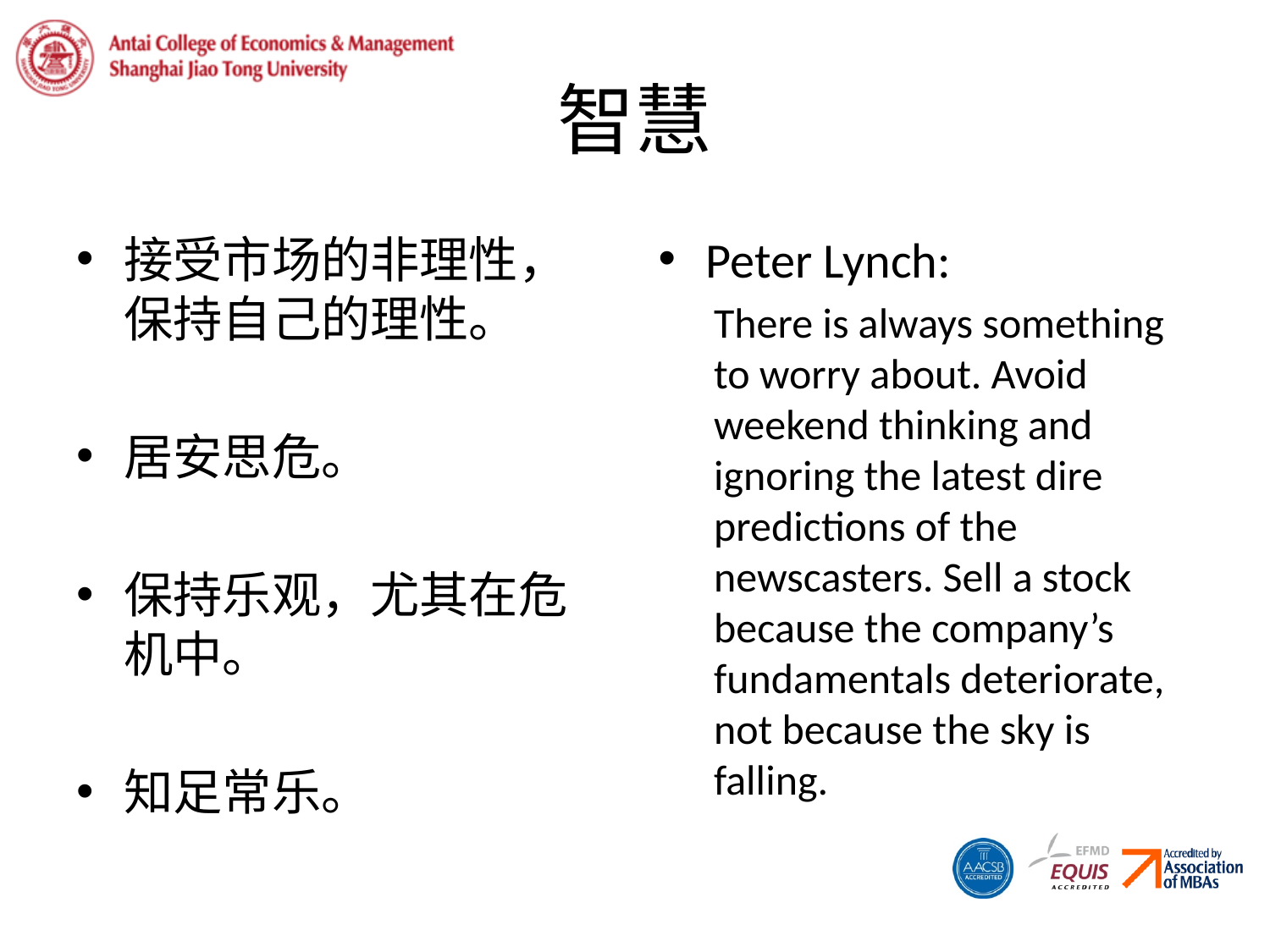

# 智慧
接受市场的非理性，保持自己的理性。

居安思危。

保持乐观，尤其在危机中。

知足常乐。
Peter Lynch:
There is always something to worry about. Avoid weekend thinking and ignoring the latest dire predictions of the newscasters. Sell a stock because the company’s fundamentals deteriorate, not because the sky is falling.